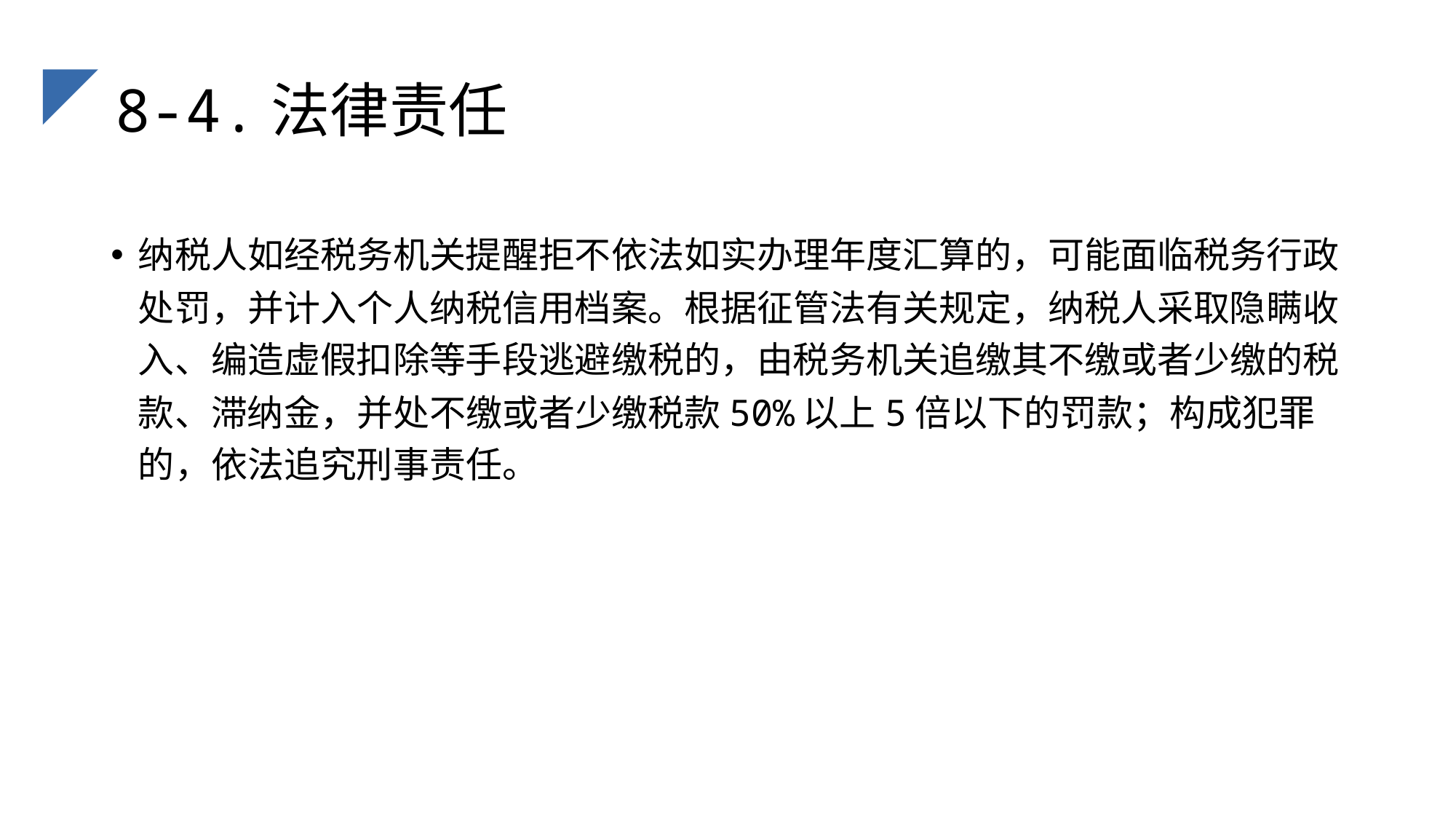

# 8-4.法律责任
纳税人如经税务机关提醒拒不依法如实办理年度汇算的，可能面临税务行政处罚，并计入个人纳税信用档案。根据征管法有关规定，纳税人采取隐瞒收入、编造虚假扣除等手段逃避缴税的，由税务机关追缴其不缴或者少缴的税款、滞纳金，并处不缴或者少缴税款50%以上5倍以下的罚款；构成犯罪的，依法追究刑事责任。